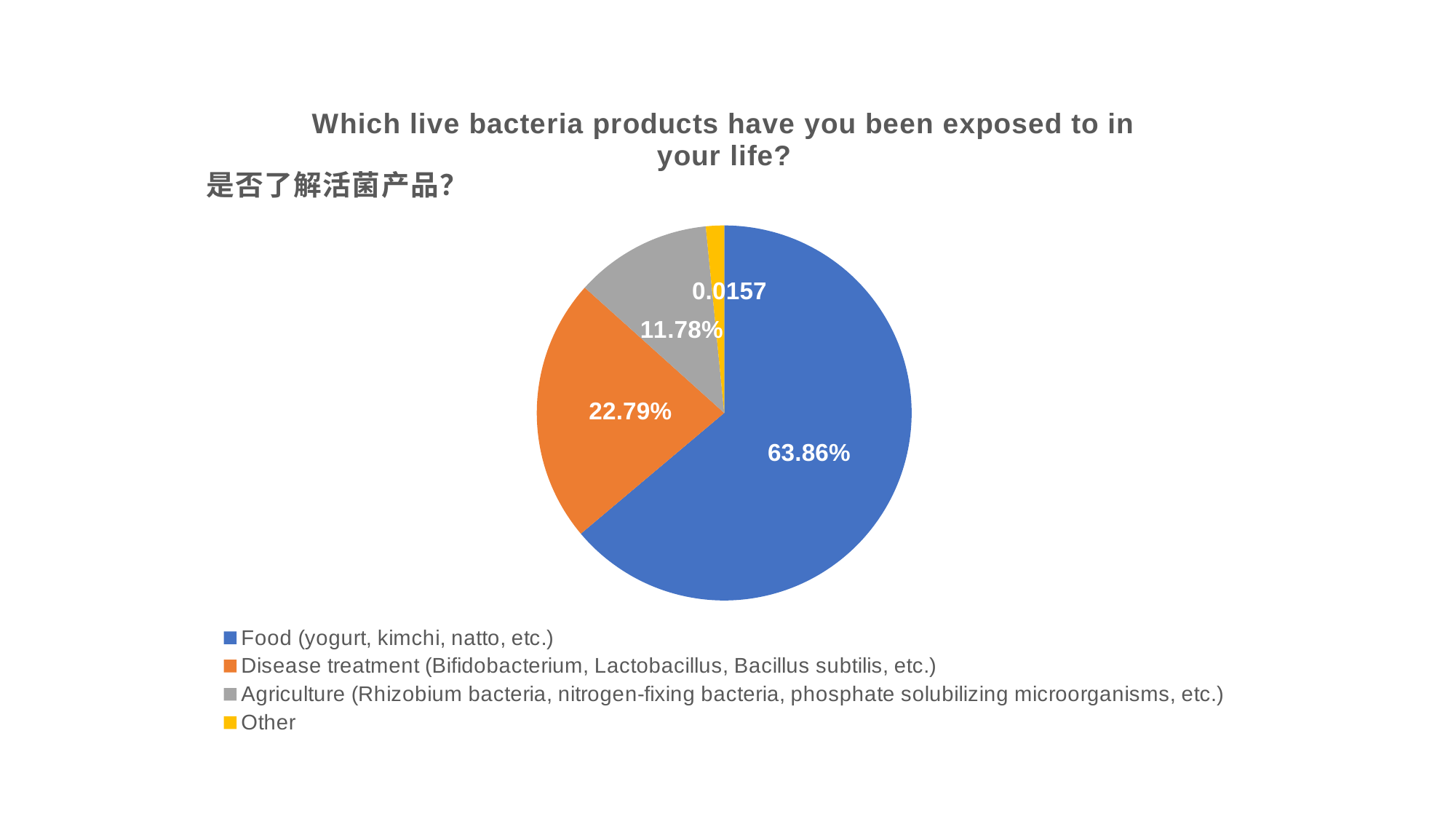

### Chart: Which live bacteria products have you been exposed to in your life?

| Category | 比例 |
|---|---|
| Food (yogurt, kimchi, natto, etc.) | 0.6386 |
| Disease treatment (Bifidobacterium, Lactobacillus, Bacillus subtilis, etc.) | 0.2279 |
| Agriculture (Rhizobium bacteria, nitrogen-fixing bacteria, phosphate solubilizing microorganisms, etc.) | 0.1178 |
| Other | 0.0157 |

### Chart: 是否了解活菌产品？

| Category |
|---|